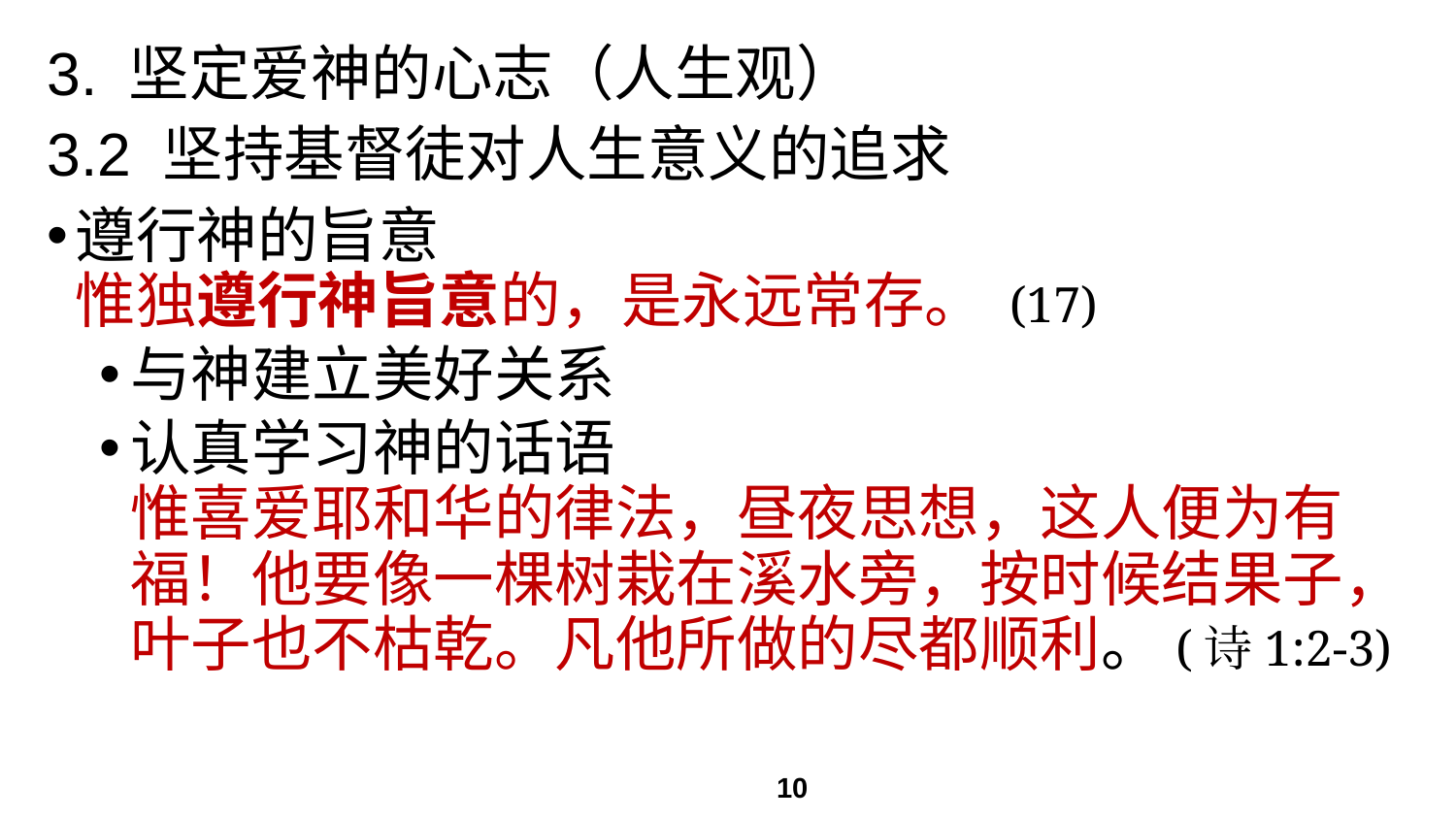

# 3. 坚定爱神的心志（人生观）
3.2 坚持基督徒对人生意义的追求
遵行神的旨意
惟独遵行神旨意的，是永远常存。 (17)
与神建立美好关系
认真学习神的话语
惟喜爱耶和华的律法，昼夜思想，这人便为有福！他要像一棵树栽在溪水旁，按时候结果子，叶子也不枯乾。凡他所做的尽都顺利。(诗1:2-3)
10